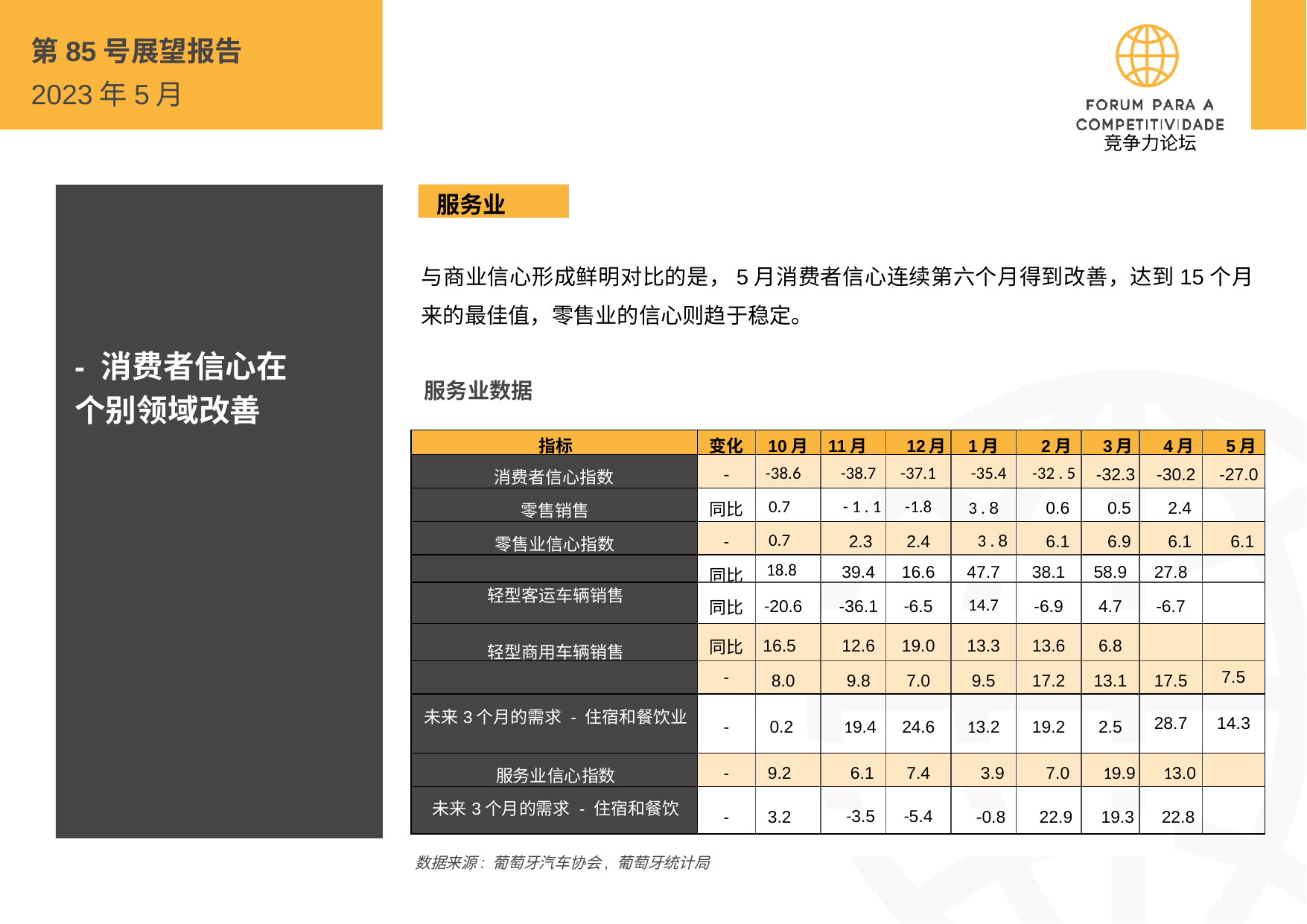

第85号展望报告
2023年5月
   竞争力论坛
服务业

- 消费者信心在个别领域改善

与商业信心形成鲜明对比的是，5月消费者信心连续第六个月得到改善，达到15个月来的最佳值，零售业的信心则趋于稳定。

服务业数据
| 指标 | 变化 | 10月 | 11月 | 12月 | 1月 | 2月 | 3月 | 4月 | 5月 |
| --- | --- | --- | --- | --- | --- | --- | --- | --- | --- |
| 消费者信心指数 | - | -38.6 | -38.7 | -37.1 | -35.4 | -32 . 5 | -32.3 | -30.2 | -27.0 |
| 零售销售 | 同比 | 0.7 | - 1 . 1 | -1.8 | 3 . 8 | 0.6 | 0.5 | 2.4 |  |
| 零售业信心指数 | - | 0.7 | 2.3 | 2.4 | 3 . 8 | 6.1 | 6.9 | 6.1 | 6.1 |
|  | 同比 | 18.8 | 39.4 | 16.6 | 47.7 | 38.1 | 58.9 | 27.8 |  |
| 轻型客运车辆销售 | 同比 | -20.6 | -36.1 | -6.5 | 14.7 | -6.9 | 4.7 | -6.7 |  |
| 轻型商用车辆销售 | 同比 | 16.5 | 12.6 | 19.0 | 13.3 | 13.6 | 6.8 |  |  |
|  | - | 8.0 | 9.8 | 7.0 | 9.5 | 17.2 | 13.1 | 17.5 | 7.5 |
| 未来3个月的需求 - 住宿和餐饮业 | - | 0.2 | 19.4 | 24.6 | 13.2 | 19.2 | 2.5 | 28.7 | 14.3 |
| 服务业信心指数 | - | 9.2 | 6.1 | 7.4 | 3.9 | 7.0 | 19.9 | 13.0 |  |
| 未来3个月的需求 - 住宿和餐饮 | - | 3.2 | -3.5 | -5.4 | -0.8 | 22.9 | 19.3 | 22.8 |  |

alojamento e restauração
住宿及餐饮业未来3个月预约
数据来源: 葡萄牙汽车协会, 葡萄牙统计局